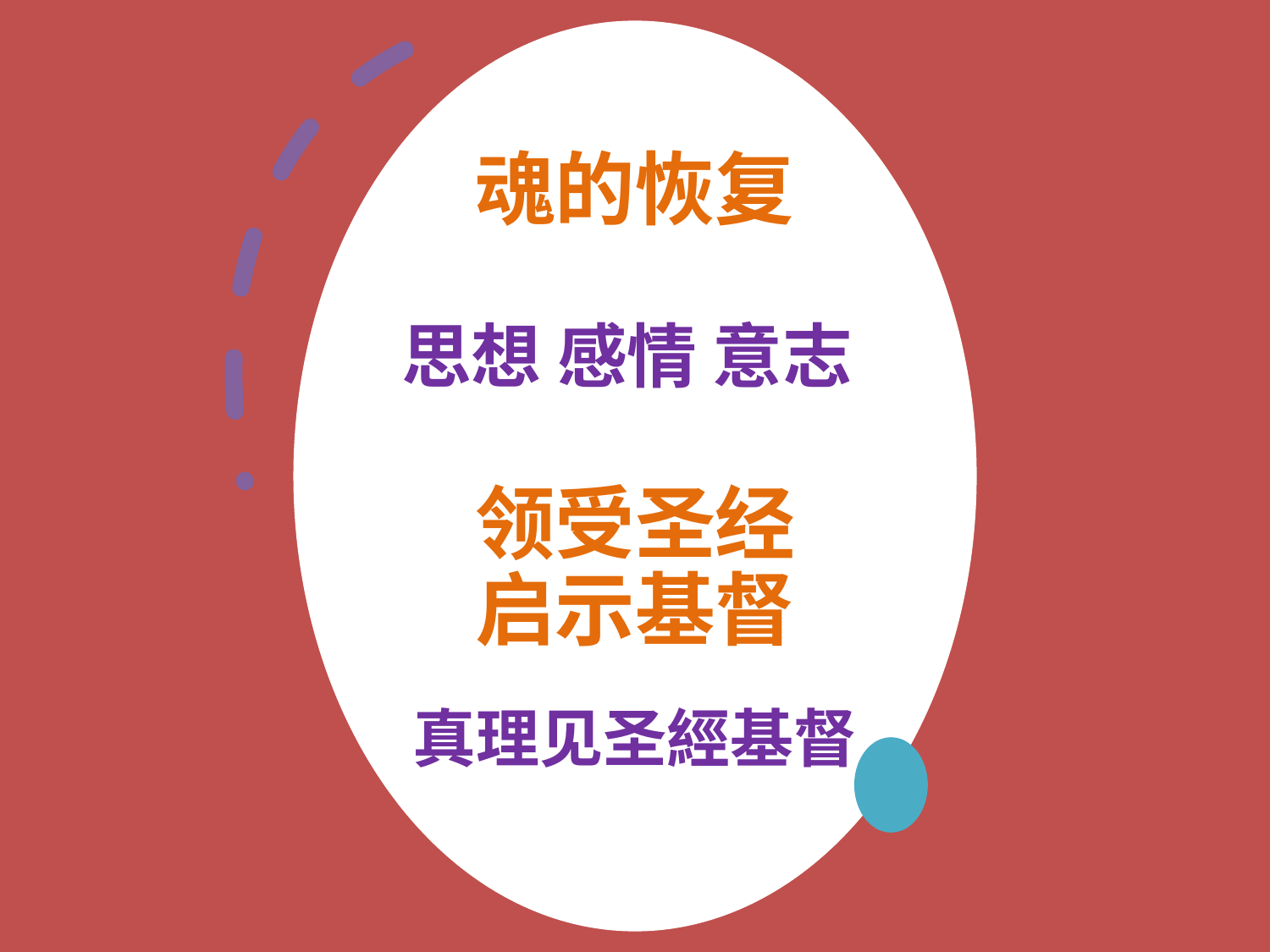

# 魂的恢复 思想 感情 意志 领受圣经 启示基督
真理见圣經基督